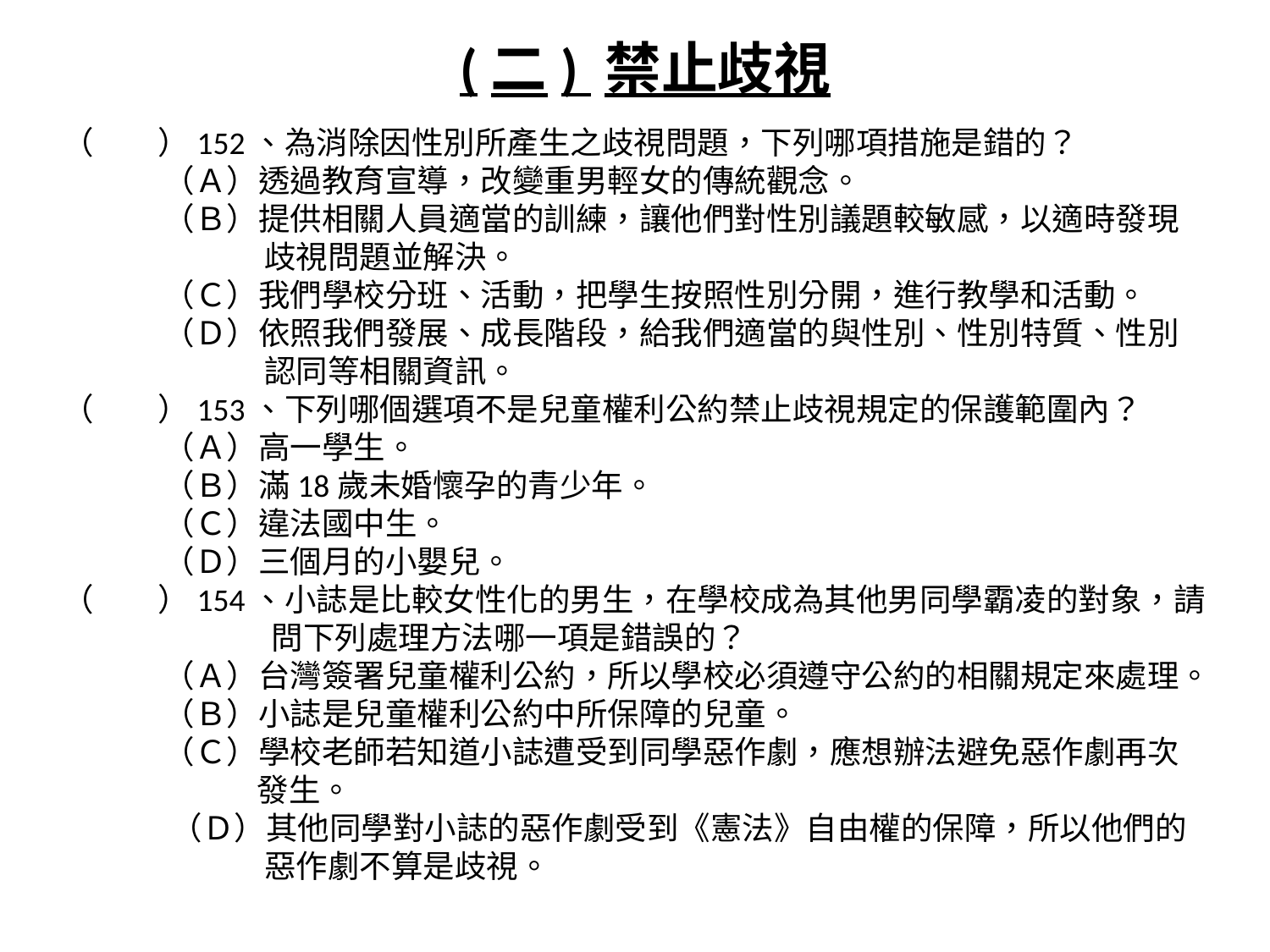

(二) 禁止歧視
（　　）152、為消除因性別所產生之歧視問題，下列哪項措施是錯的？
（Ａ）透過教育宣導，改變重男輕女的傳統觀念。
（Ｂ）提供相關人員適當的訓練，讓他們對性別議題較敏感，以適時發現
             歧視問題並解決。
（Ｃ）我們學校分班、活動，把學生按照性別分開，進行教學和活動。
（Ｄ）依照我們發展、成長階段，給我們適當的與性別、性別特質、性別
             認同等相關資訊。
（　　）153、下列哪個選項不是兒童權利公約禁止歧視規定的保護範圍內？
（Ａ）高一學生。
（Ｂ）滿18歲未婚懷孕的青少年。
（Ｃ）違法國中生。
（Ｄ）三個月的小嬰兒。
（　　）154、小誌是比較女性化的男生，在學校成為其他男同學霸凌的對象，請
                            問下列處理方法哪一項是錯誤的？
（Ａ）台灣簽署兒童權利公約，所以學校必須遵守公約的相關規定來處理。
（Ｂ）小誌是兒童權利公約中所保障的兒童。
（Ｃ）學校老師若知道小誌遭受到同學惡作劇，應想辦法避免惡作劇再次
            發生。
              （Ｄ）其他同學對小誌的惡作劇受到《憲法》自由權的保障，所以他們的
                           惡作劇不算是歧視。